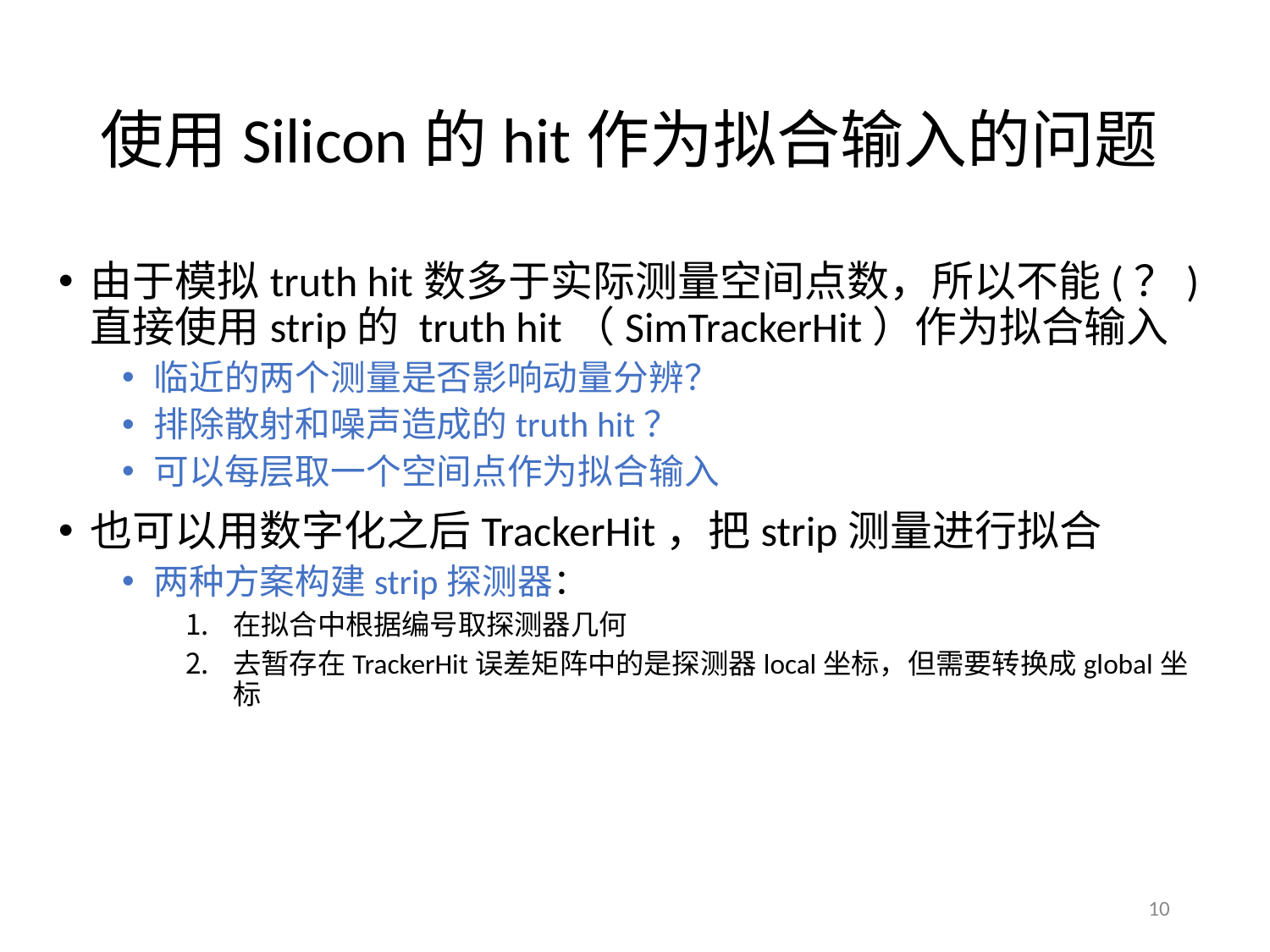

# 使用Silicon的hit作为拟合输入的问题
由于模拟truth hit数多于实际测量空间点数，所以不能(？)直接使用strip的 truth hit（SimTrackerHit）作为拟合输入
临近的两个测量是否影响动量分辨？
排除散射和噪声造成的truth hit？
可以每层取一个空间点作为拟合输入
也可以用数字化之后TrackerHit，把strip测量进行拟合
两种方案构建strip探测器：
在拟合中根据编号取探测器几何
去暂存在TrackerHit误差矩阵中的是探测器local坐标，但需要转换成global坐标

10